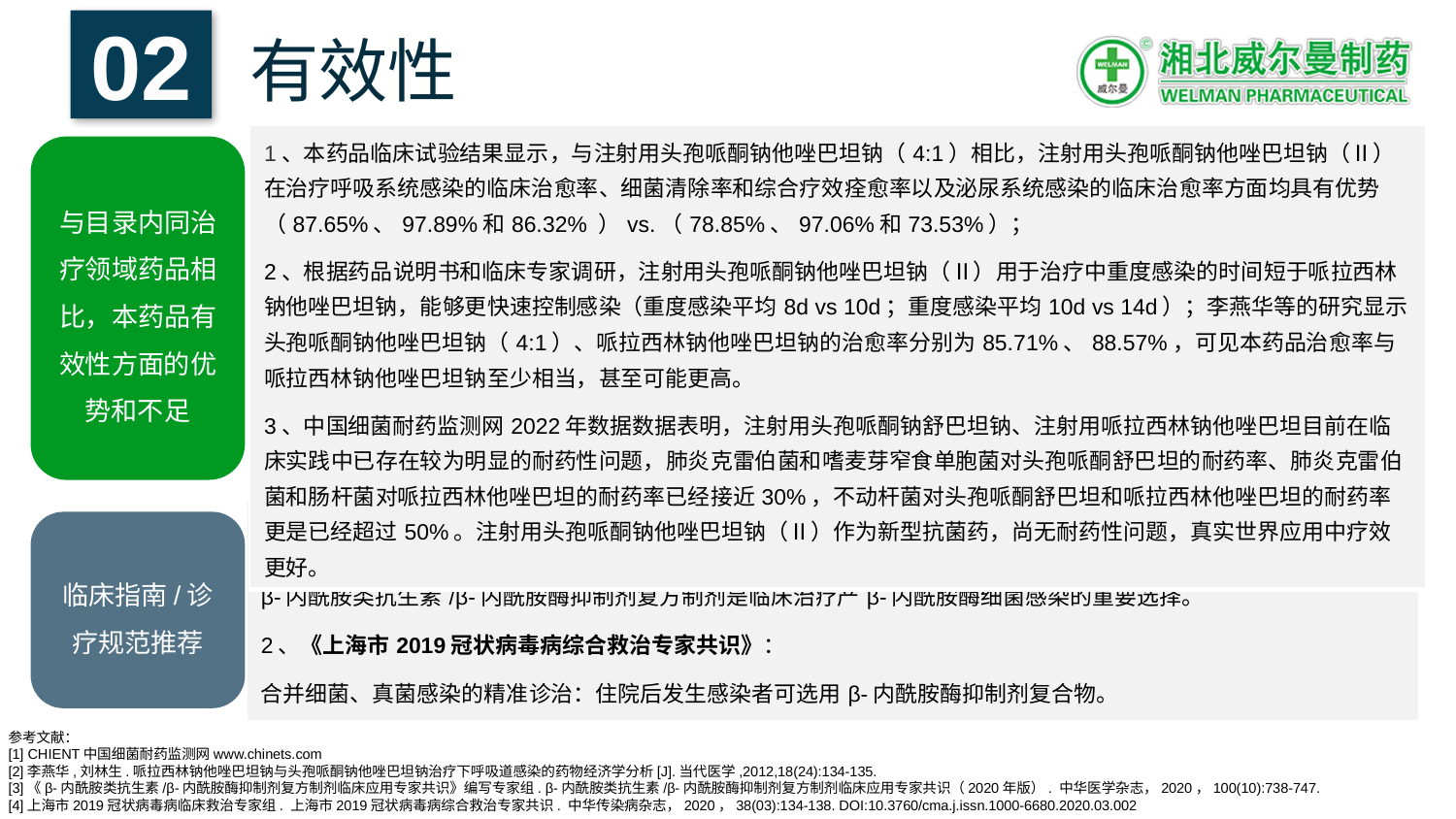

02
有效性
| 1、本药品临床试验结果显示，与注射用头孢哌酮钠他唑巴坦钠（4:1）相比，注射用头孢哌酮钠他唑巴坦钠（Ⅱ）在治疗呼吸系统感染的临床治愈率、细菌清除率和综合疗效痊愈率以及泌尿系统感染的临床治愈率方面均具有优势（87.65%、97.89%和86.32% ）vs.（78.85%、97.06%和73.53%）； 2、根据药品说明书和临床专家调研，注射用头孢哌酮钠他唑巴坦钠（Ⅱ）用于治疗中重度感染的时间短于哌拉西林钠他唑巴坦钠，能够更快速控制感染（重度感染平均8d vs 10d；重度感染平均10d vs 14d）；李燕华等的研究显示头孢哌酮钠他唑巴坦钠（4:1）、哌拉西林钠他唑巴坦钠的治愈率分别为85.71%、88.57%，可见本药品治愈率与哌拉西林钠他唑巴坦钠至少相当，甚至可能更高。 3、中国细菌耐药监测网2022年数据数据表明，注射用头孢哌酮钠舒巴坦钠、注射用哌拉西林钠他唑巴坦目前在临床实践中已存在较为明显的耐药性问题，肺炎克雷伯菌和嗜麦芽窄食单胞菌对头孢哌酮舒巴坦的耐药率、肺炎克雷伯菌和肠杆菌对哌拉西林他唑巴坦的耐药率已经接近30%，不动杆菌对头孢哌酮舒巴坦和哌拉西林他唑巴坦的耐药率更是已经超过50%。注射用头孢哌酮钠他唑巴坦钠（Ⅱ）作为新型抗菌药，尚无耐药性问题，真实世界应用中疗效更好。 |
| --- |
与目录内同治疗领域药品相比，本药品有效性方面的优势和不足
| 1、《β-内酰胺类抗生素/β-内酰胺酶抑制剂复方制剂临床应用专家共识（2020年版）》： β-内酰胺类抗生素/β-内酰胺酶抑制剂复方制剂是临床治疗产β-内酰胺酶细菌感染的重要选择。 2、《上海市2019冠状病毒病综合救治专家共识》： 合并细菌、真菌感染的精准诊治：住院后发生感染者可选用β-内酰胺酶抑制剂复合物。 |
| --- |
临床指南/诊疗规范推荐
参考文献：
[1] CHIENT中国细菌耐药监测网www.chinets.com
[2]李燕华,刘林生.哌拉西林钠他唑巴坦钠与头孢哌酮钠他唑巴坦钠治疗下呼吸道感染的药物经济学分析[J].当代医学,2012,18(24):134-135.
[3]《β-内酰胺类抗生素/β-内酰胺酶抑制剂复方制剂临床应用专家共识》编写专家组. β-内酰胺类抗生素/β-内酰胺酶抑制剂复方制剂临床应用专家共识（2020年版）. 中华医学杂志，2020，100(10):738-747.
[4]上海市2019冠状病毒病临床救治专家组. 上海市2019冠状病毒病综合救治专家共识. 中华传染病杂志，2020，38(03):134-138. DOI:10.3760/cma.j.issn.1000-6680.2020.03.002